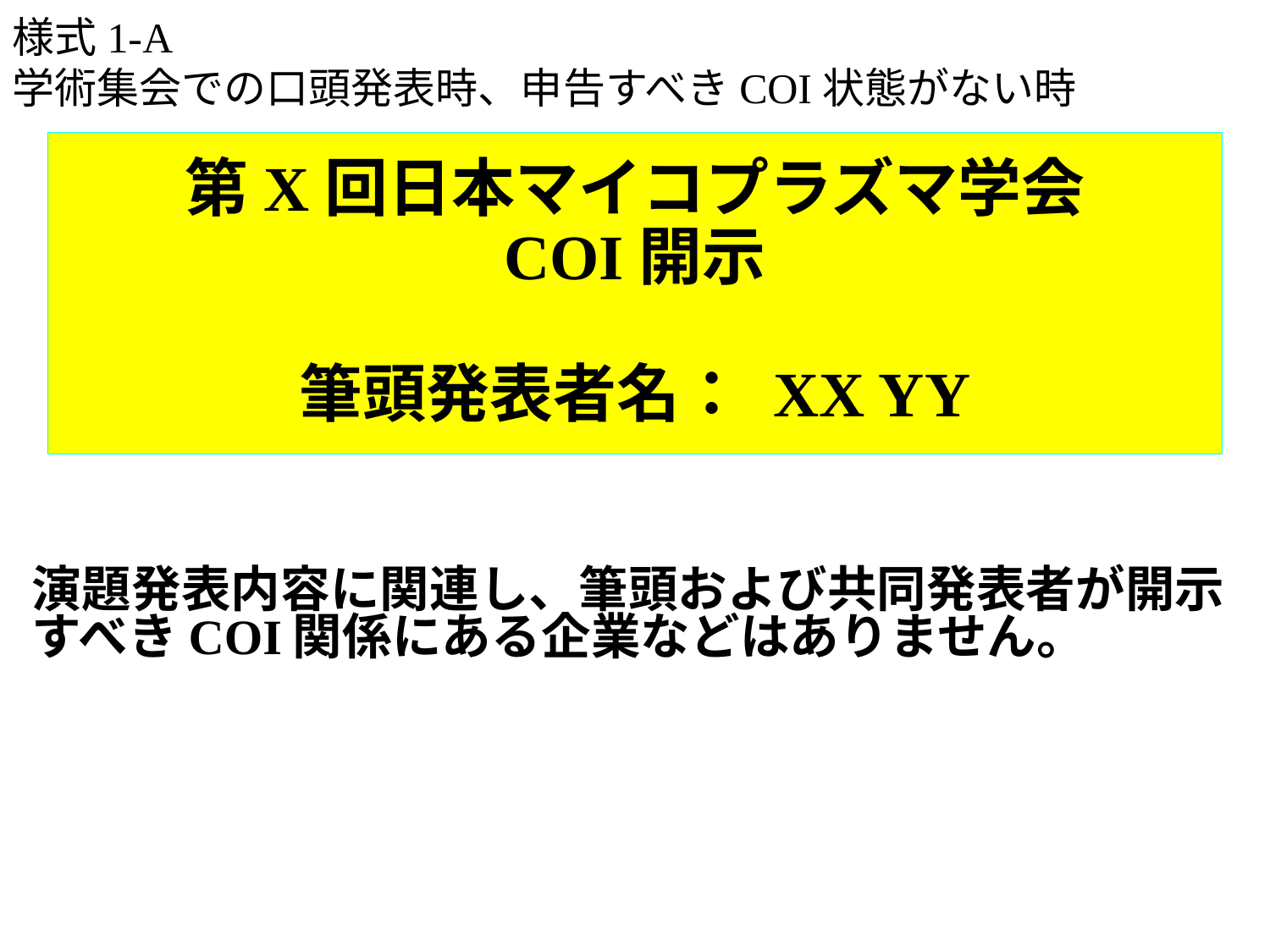

様式1-A
学術集会での口頭発表時、申告すべきCOI状態がない時
# 第X回日本マイコプラズマ学会 COI開示 筆頭発表者名： XX YY
演題発表内容に関連し、筆頭および共同発表者が開示すべきCOI関係にある企業などはありません。